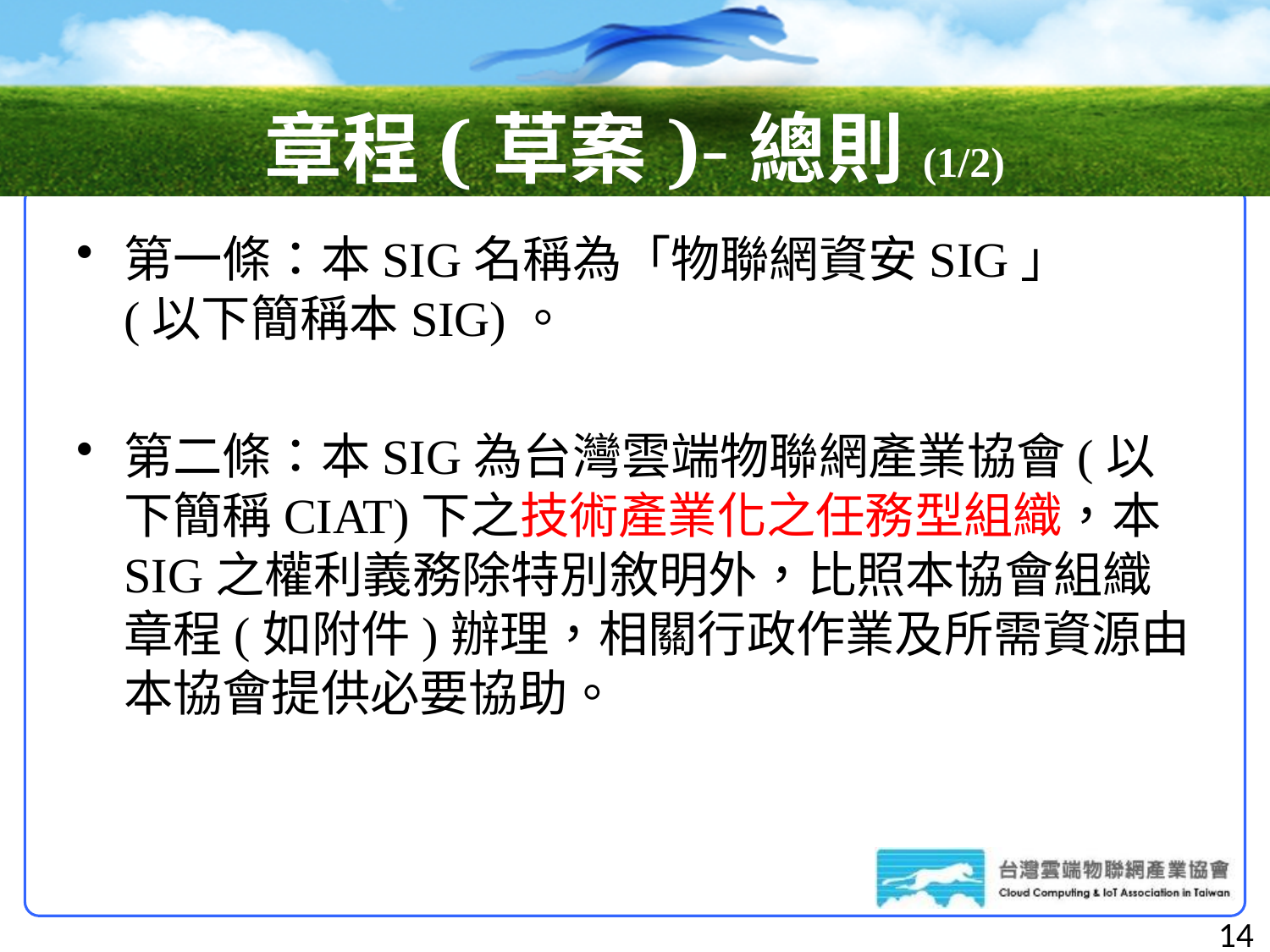

# 章程(草案)-總則(1/2)
第一條：本SIG名稱為「物聯網資安SIG」    (以下簡稱本SIG)。

第二條：本SIG為台灣雲端物聯網產業協會(以下簡稱CIAT)下之技術產業化之任務型組織，本SIG之權利義務除特別敘明外，比照本協會組織章程(如附件)辦理，相關行政作業及所需資源由本協會提供必要協助。